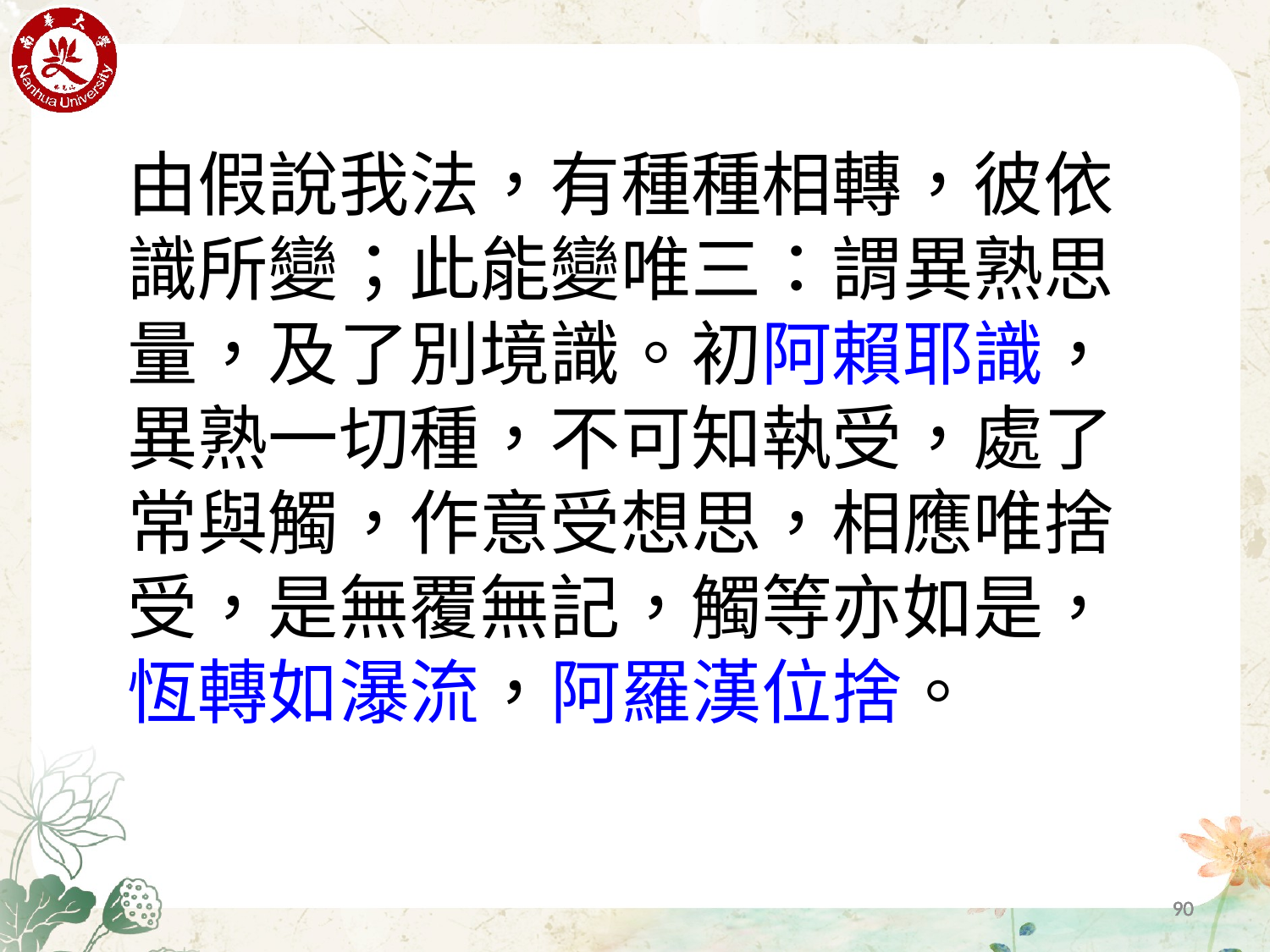

由假說我法，有種種相轉，彼依識所變；此能變唯三：謂異熟思量，及了別境識。初阿賴耶識，異熟一切種，不可知執受，處了常與觸，作意受想思，相應唯捨受，是無覆無記，觸等亦如是，恆轉如瀑流，阿羅漢位捨。
90
90
90
90
90